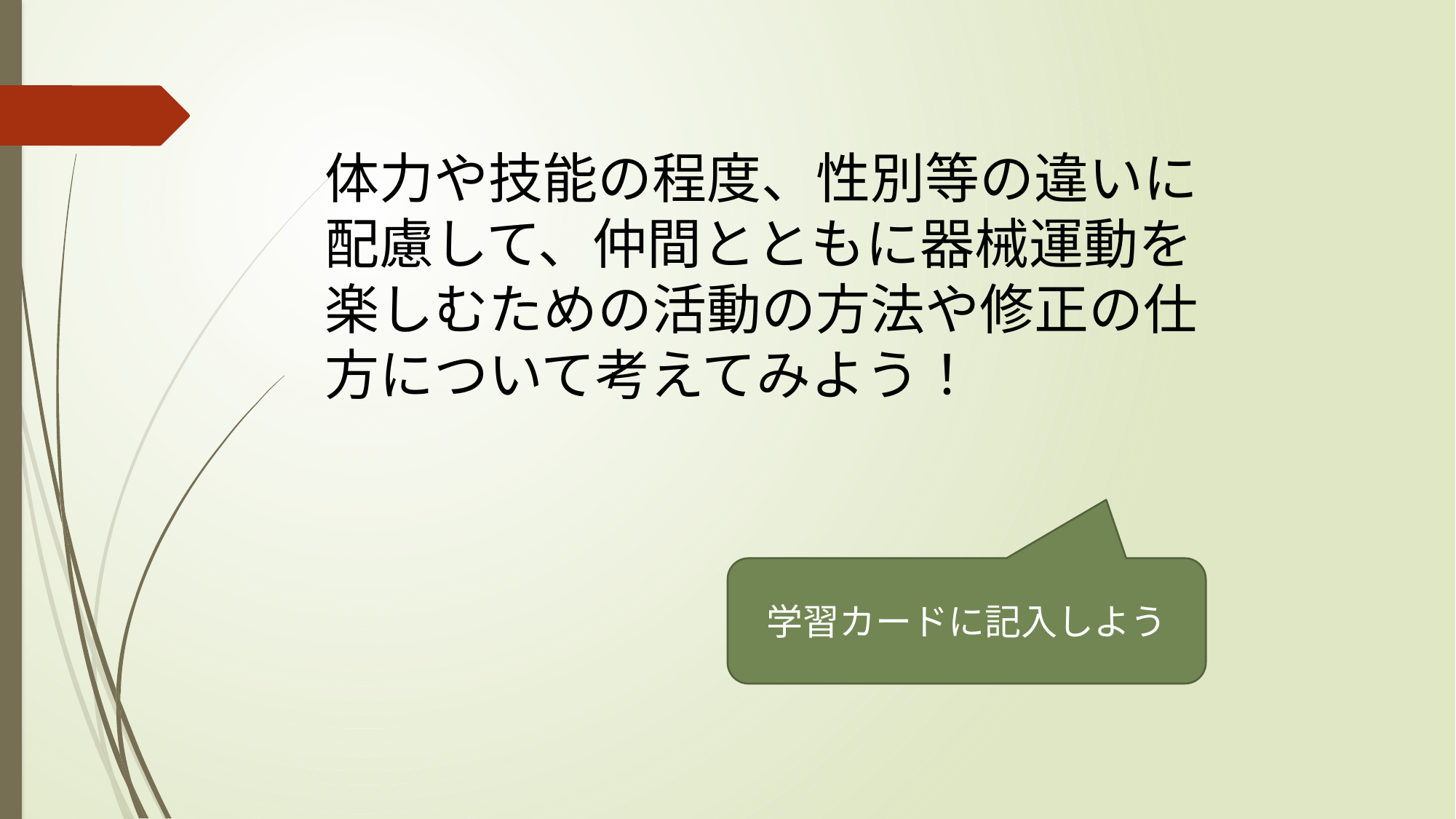

# 体力や技能の程度、性別等の違いに配慮して、仲間とともに器械運動を楽しむための活動の方法や修正の仕方について考えてみよう！
学習カードに記入しよう